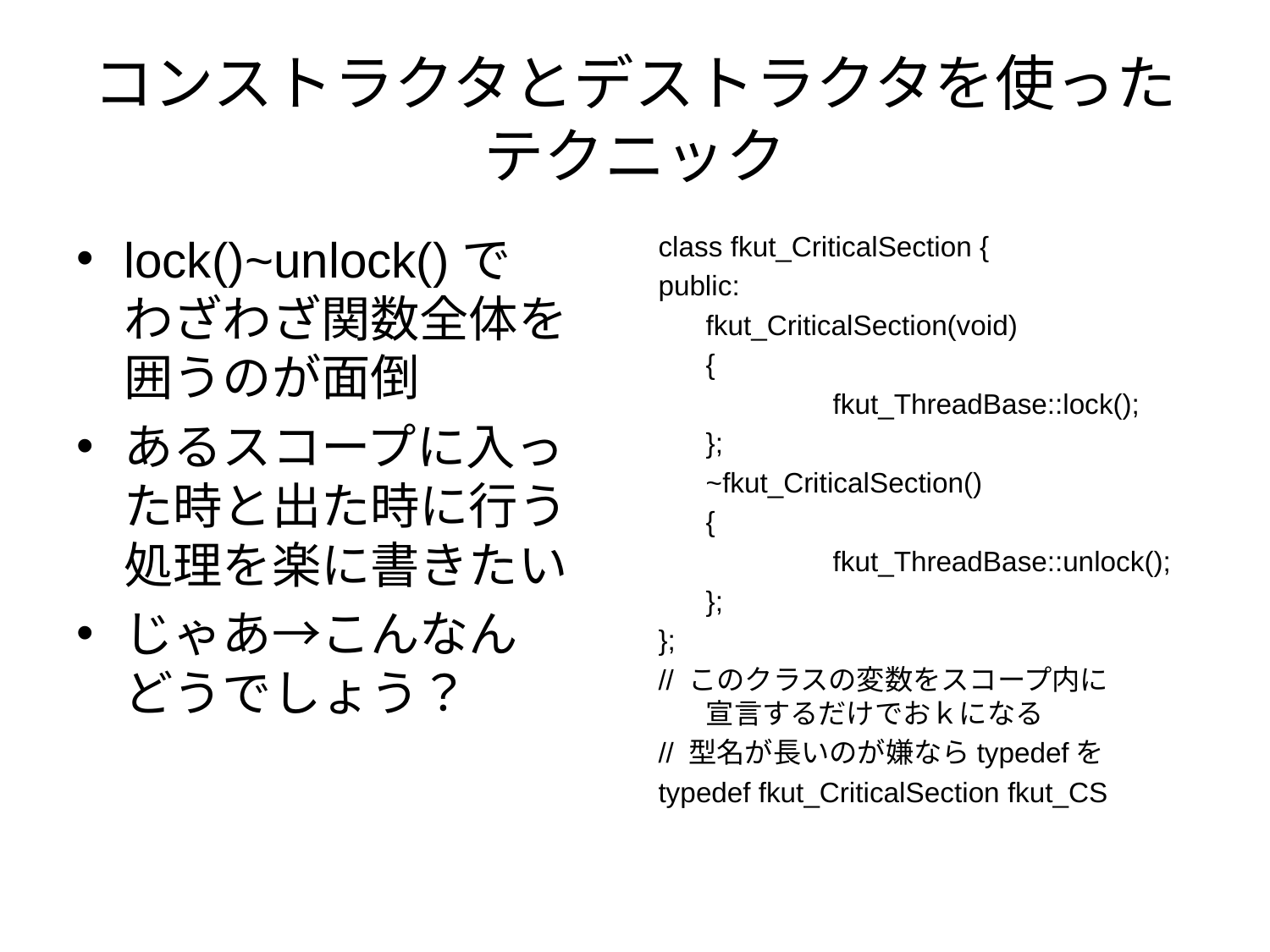

# コンストラクタとデストラクタを使ったテクニック
lock()~unlock()で
わざわざ関数全体を囲うのが面倒
あるスコープに入った時と出た時に行う処理を楽に書きたい
じゃあ→こんなん
どうでしょう？
class fkut_CriticalSection {
public:
	fkut_CriticalSection(void)
	{
		fkut_ThreadBase::lock();
	};
	~fkut_CriticalSection()
	{
		fkut_ThreadBase::unlock();
	};
};
// このクラスの変数をスコープ内に
宣言するだけでおｋになる
// 型名が長いのが嫌ならtypedefを
typedef fkut_CriticalSection fkut_CS